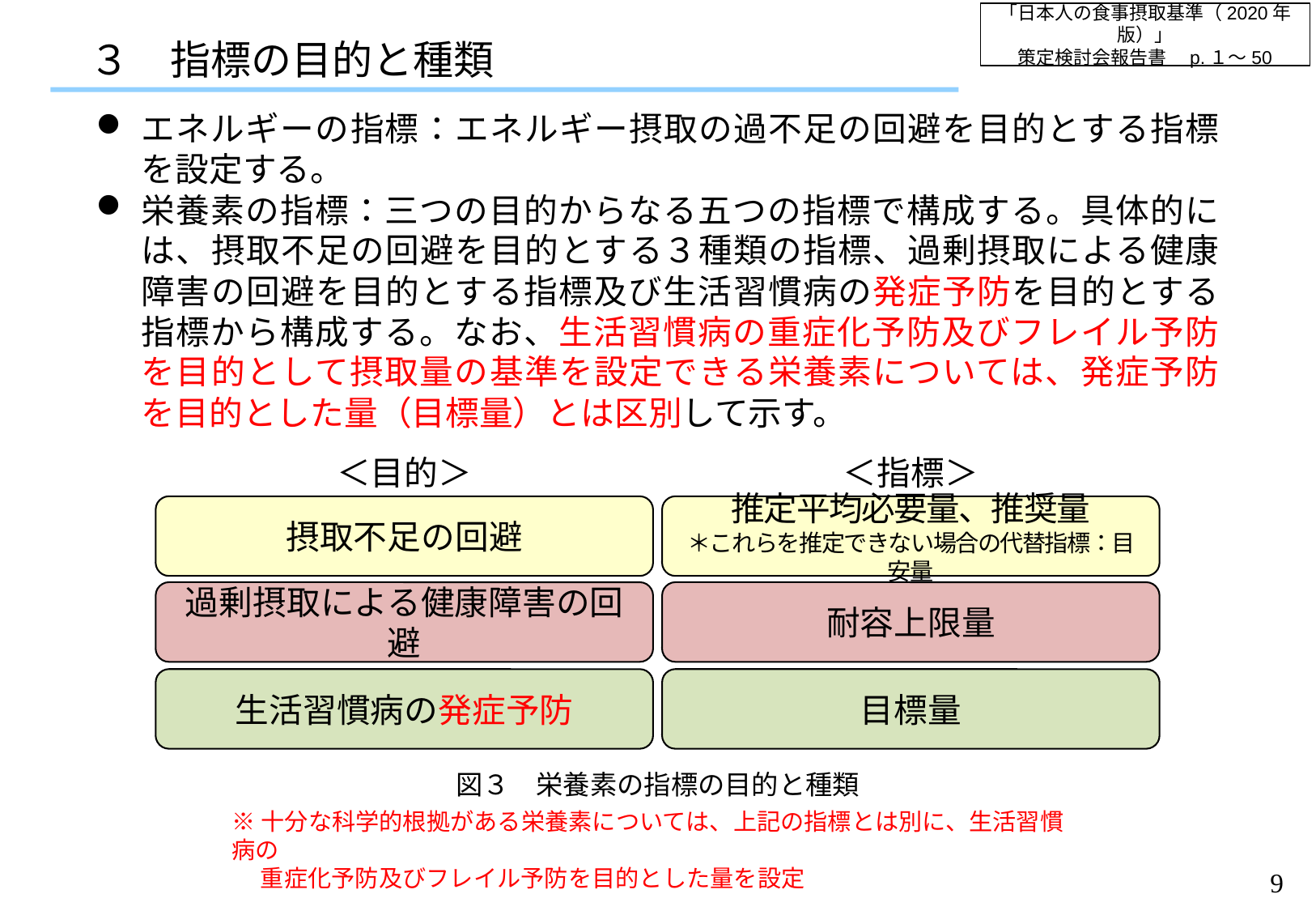

「日本人の食事摂取基準（2020年版）」
策定検討会報告書　p.１～50
３　指標の目的と種類

エネルギーの指標：エネルギー摂取の過不足の回避を目的とする指標を設定する。
栄養素の指標：三つの目的からなる五つの指標で構成する。具体的には、摂取不足の回避を目的とする３種類の指標、過剰摂取による健康障害の回避を目的とする指標及び生活習慣病の発症予防を目的とする指標から構成する。なお、生活習慣病の重症化予防及びフレイル予防を目的として摂取量の基準を設定できる栄養素については、発症予防を目的とした量（目標量）とは区別して示す。

＜目的＞
＜指標＞
摂取不足の回避
推定平均必要量、推奨量
＊これらを推定できない場合の代替指標：目安量
過剰摂取による健康障害の回避
耐容上限量
生活習慣病の発症予防
目標量
図３　栄養素の指標の目的と種類
※十分な科学的根拠がある栄養素については、上記の指標とは別に、生活習慣病の
　 重症化予防及びフレイル予防を目的とした量を設定
9